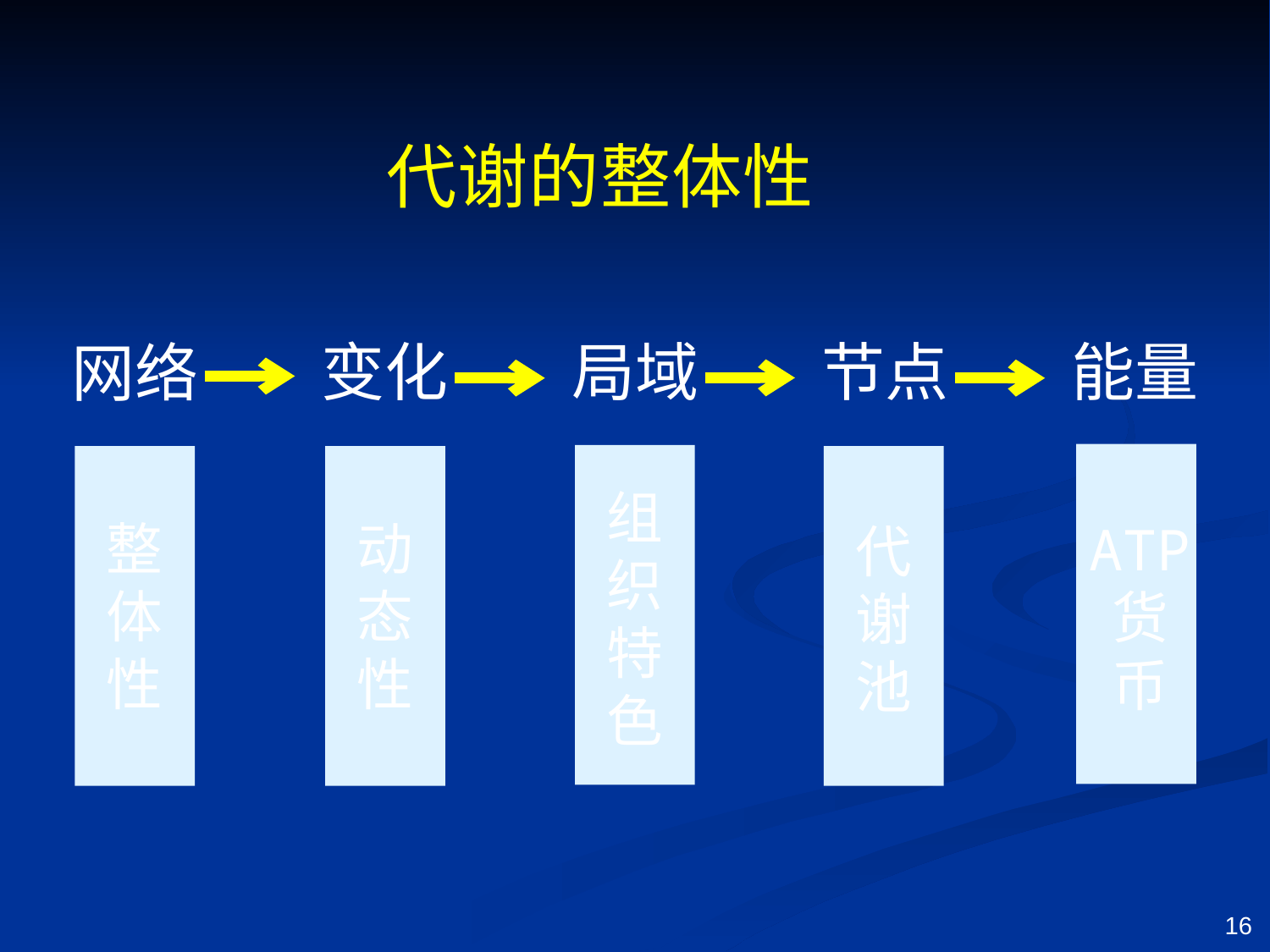

代谢的整体性
变化
节点
局域
能量
网络

ATP
货
币

组
织
特
色

整
体
性

动
态
性

代
谢
池
16